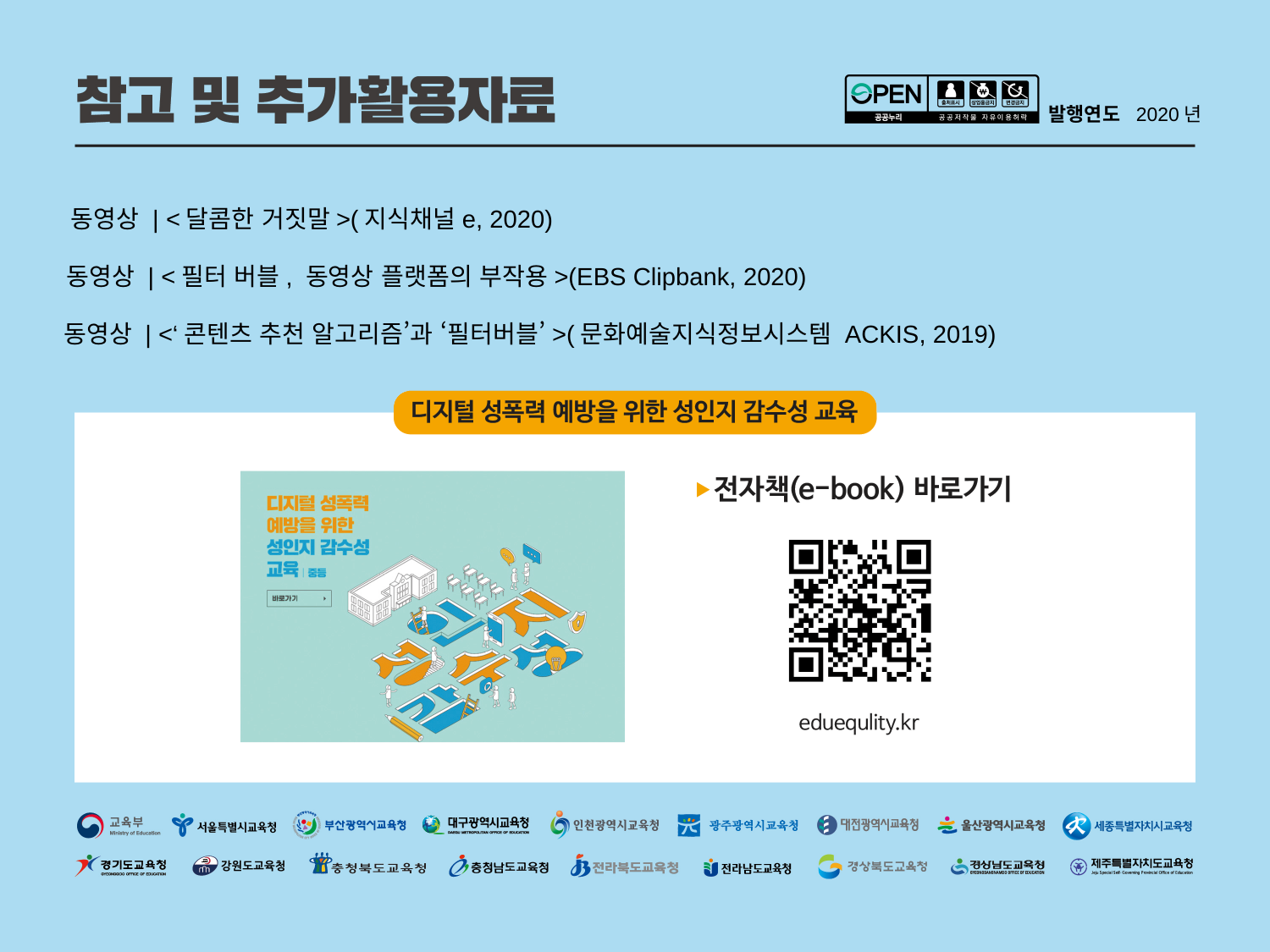

발행연도  2020년
동영상 | <달콤한 거짓말>(지식채널e, 2020)
동영상 | <필터 버블, 동영상 플랫폼의 부작용>(EBS Clipbank, 2020)
동영상 | <‘콘텐츠 추천 알고리즘’과 ‘필터버블’>(문화예술지식정보시스템 ACKIS, 2019)